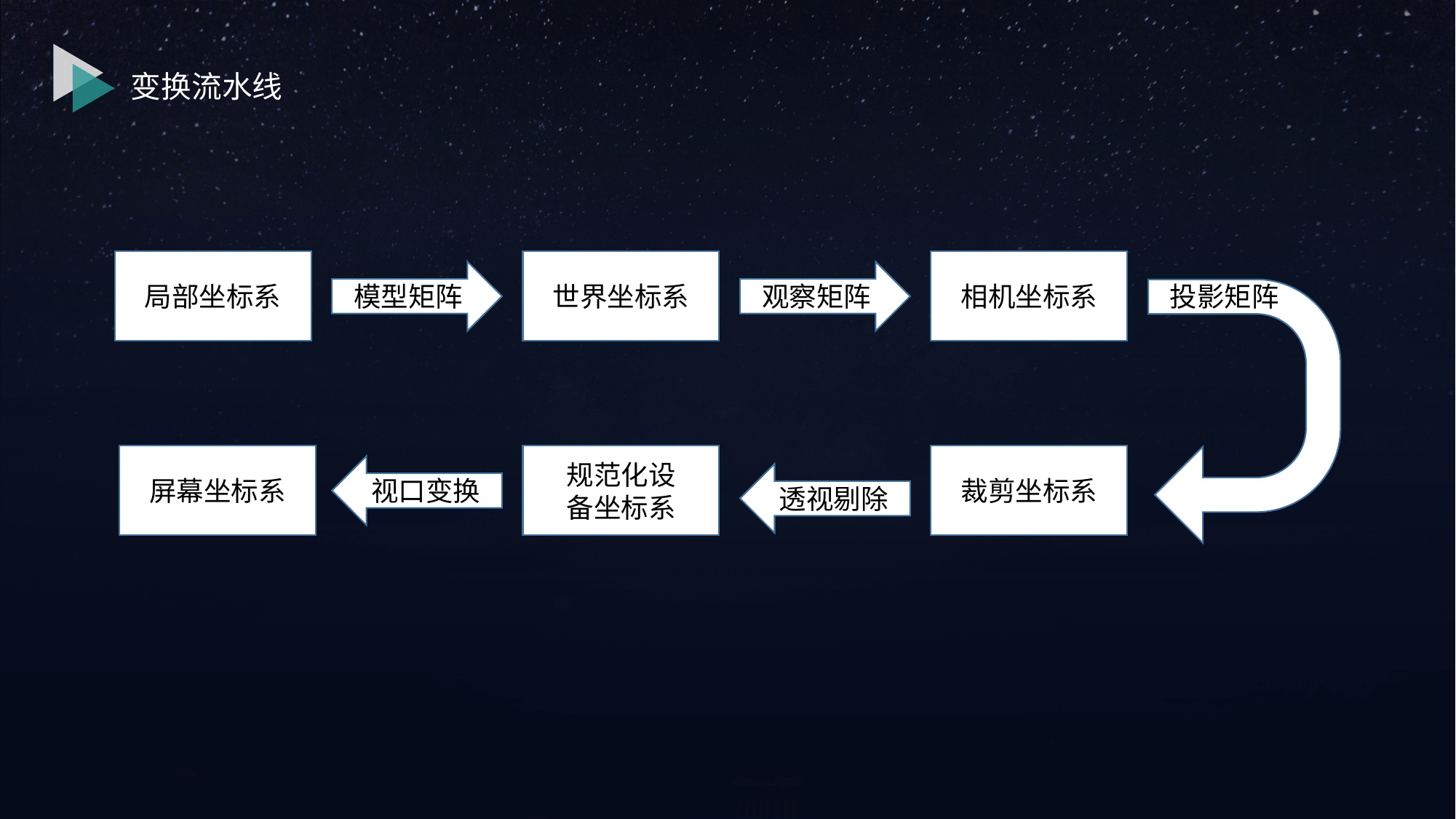

变换流水线
局部坐标系
世界坐标系
相机坐标系
模型矩阵
观察矩阵
投影矩阵

屏幕坐标系
规范化设
备坐标系
裁剪坐标系
视口变换
透视剔除